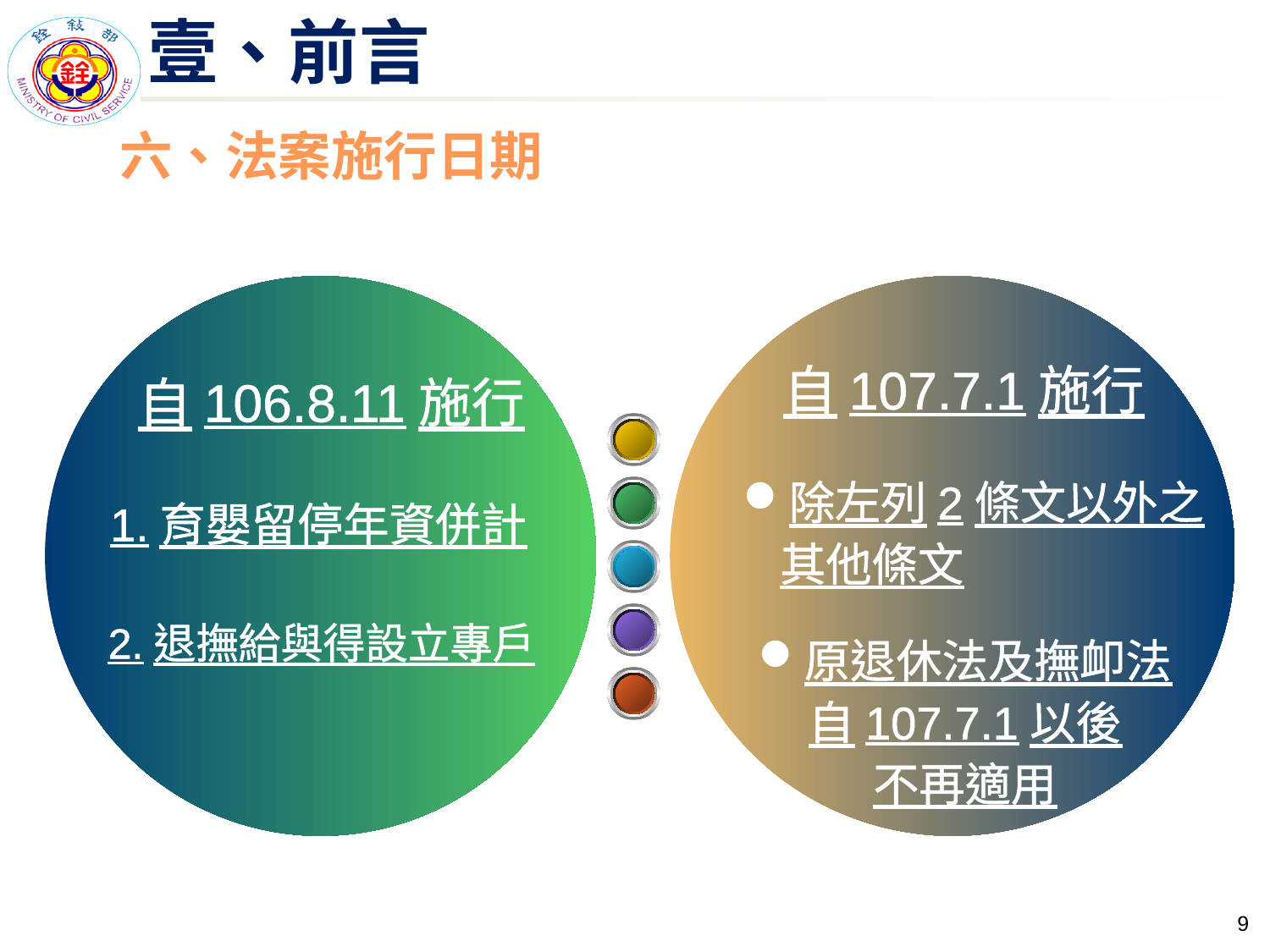

# 壹、前言
六、法案施行日期

自107.7.1施行
自106.8.11施行

除左列2條文以外之
其他條文

1.育嬰留停年資併計

2.退撫給與得設立專戶
原退休法及撫卹法
自107.7.1以後
不再適用

9